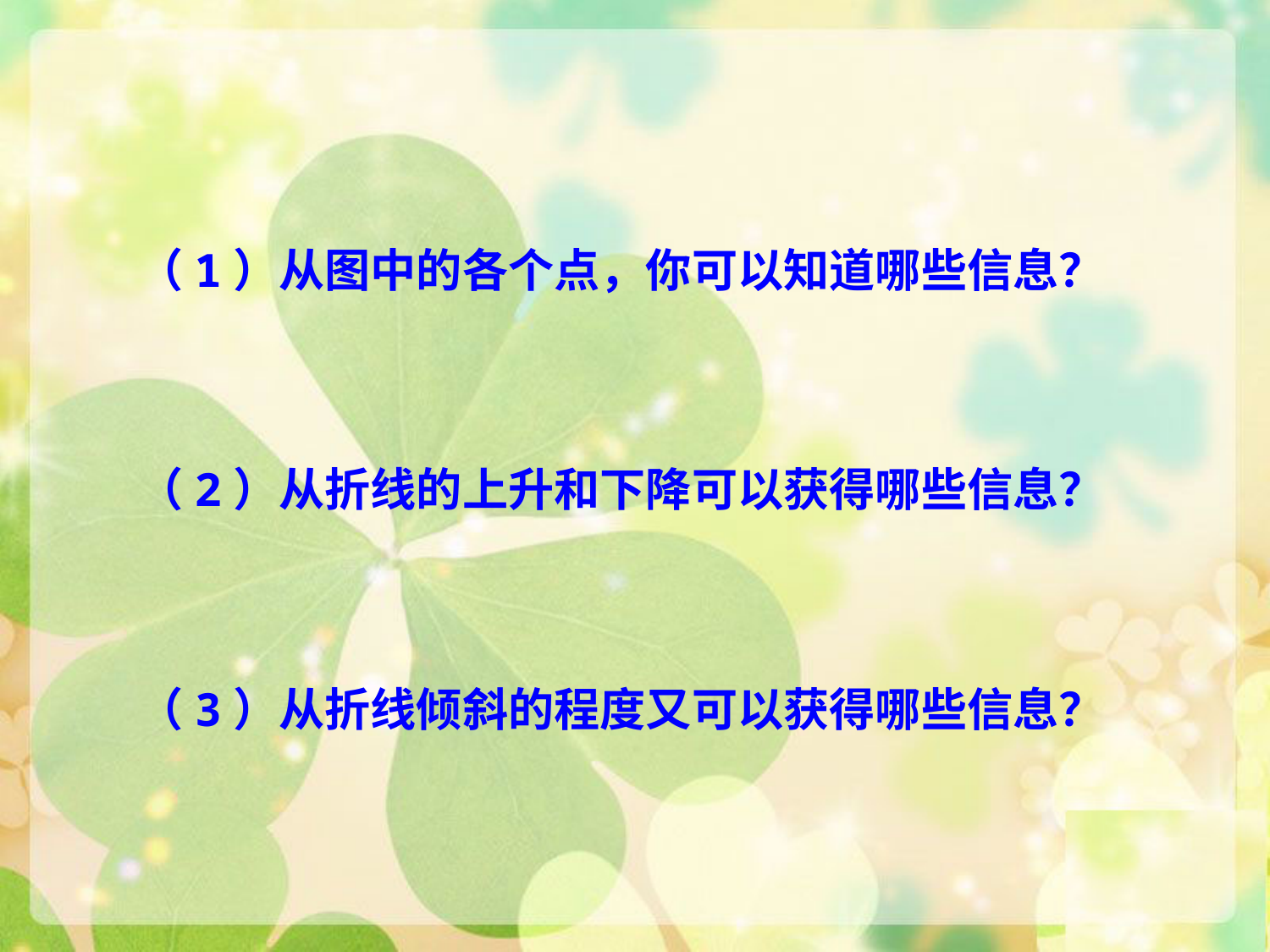

（1）从图中的各个点，你可以知道哪些信息？

（2）从折线的上升和下降可以获得哪些信息？

（3）从折线倾斜的程度又可以获得哪些信息？